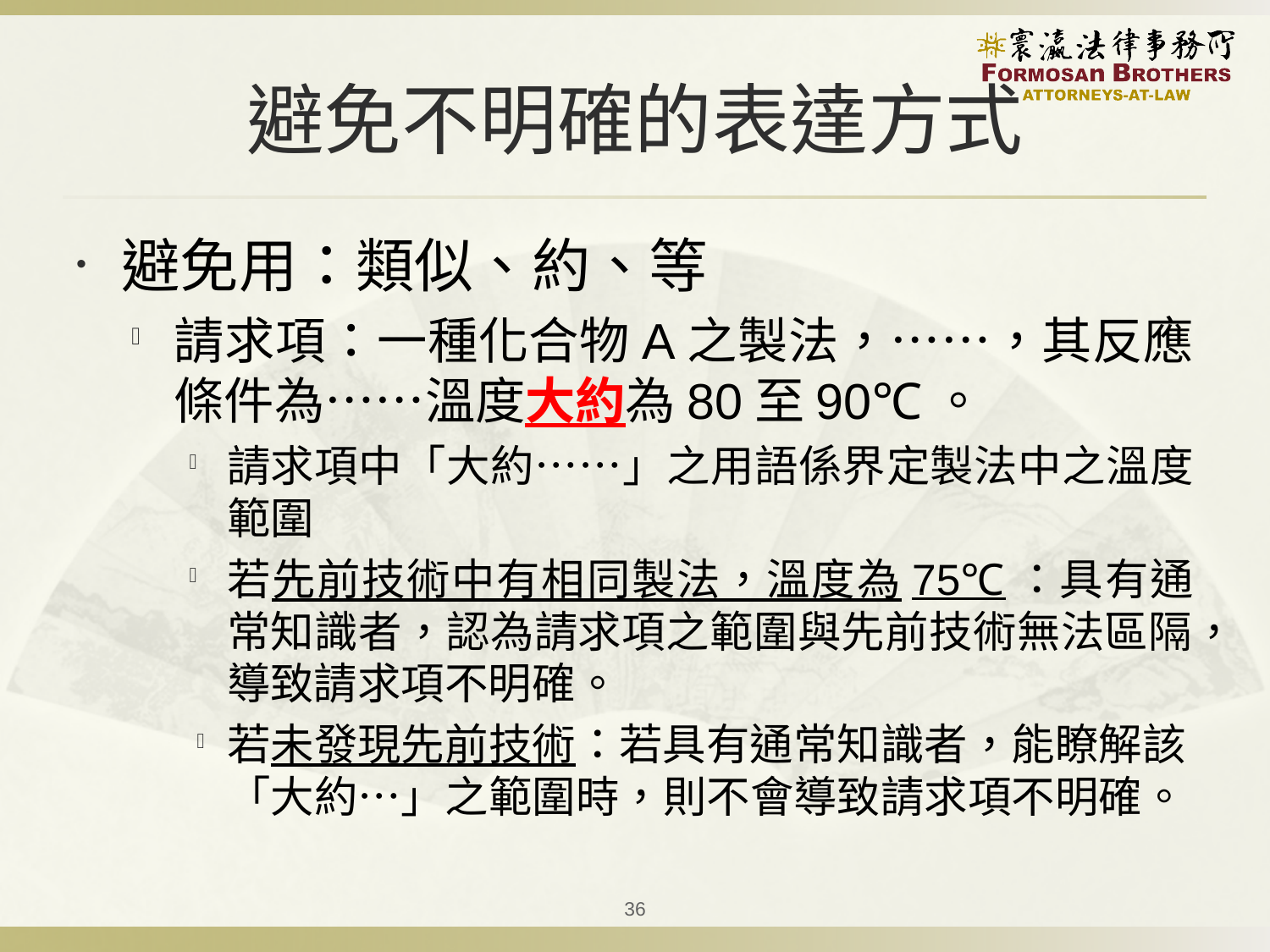

# 避免不明確的表達方式
避免用：類似、約、等
請求項：一種化合物A之製法，……，其反應條件為……溫度大約為80至90℃。
請求項中「大約……」之用語係界定製法中之溫度範圍
若先前技術中有相同製法，溫度為75℃：具有通常知識者，認為請求項之範圍與先前技術無法區隔，導致請求項不明確。
若未發現先前技術：若具有通常知識者，能瞭解該「大約…」之範圍時，則不會導致請求項不明確。

36